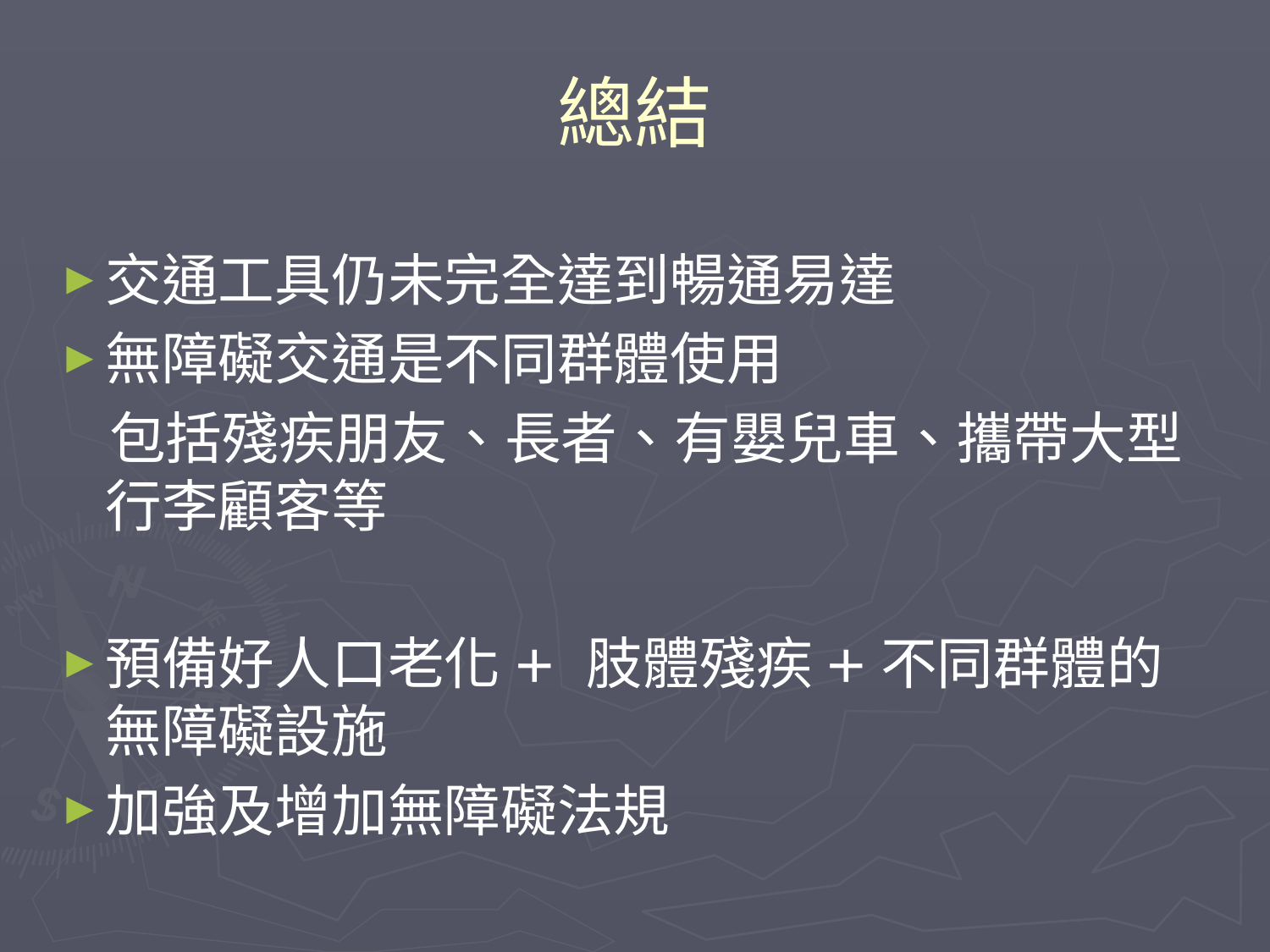

# 總結

交通工具仍未完全達到暢通易達
無障礙交通是不同群體使用
   包括殘疾朋友、長者、有嬰兒車、攜帶大型行李顧客等

預備好人口老化+ 肢體殘疾+不同群體的無障礙設施
加強及增加無障礙法規